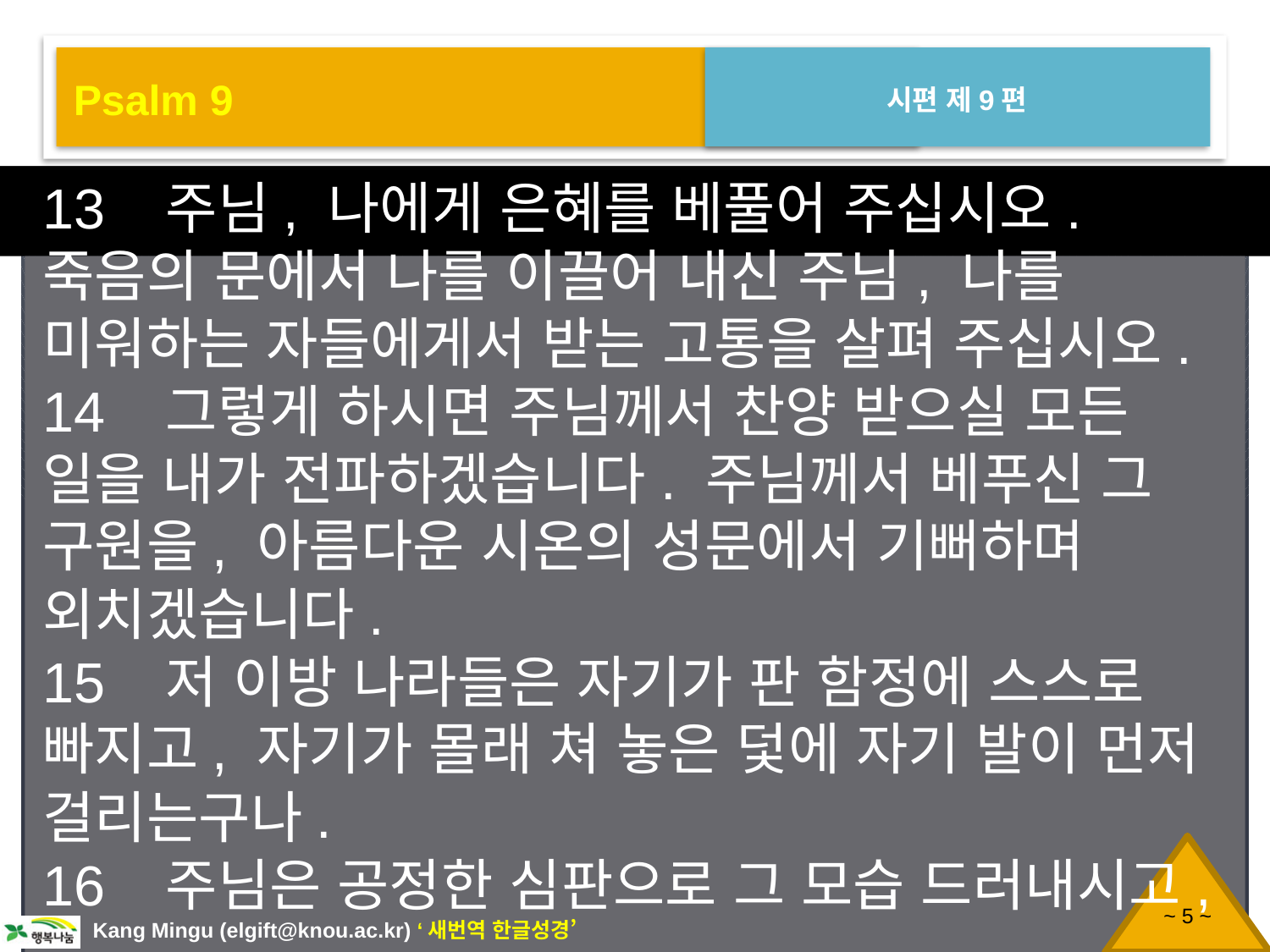

Psalm 9
시편 제9편
13   주님, 나에게 은혜를 베풀어 주십시오. 죽음의 문에서 나를 이끌어 내신 주님, 나를 미워하는 자들에게서 받는 고통을 살펴 주십시오.
14   그렇게 하시면 주님께서 찬양 받으실 모든 일을 내가 전파하겠습니다. 주님께서 베푸신 그 구원을, 아름다운 시온의 성문에서 기뻐하며 외치겠습니다.
15   저 이방 나라들은 자기가 판 함정에 스스로 빠지고, 자기가 몰래 쳐 놓은 덫에 자기 발이 먼저 걸리는구나.
16   주님은 공정한 심판으로 그 모습 드러내시고,